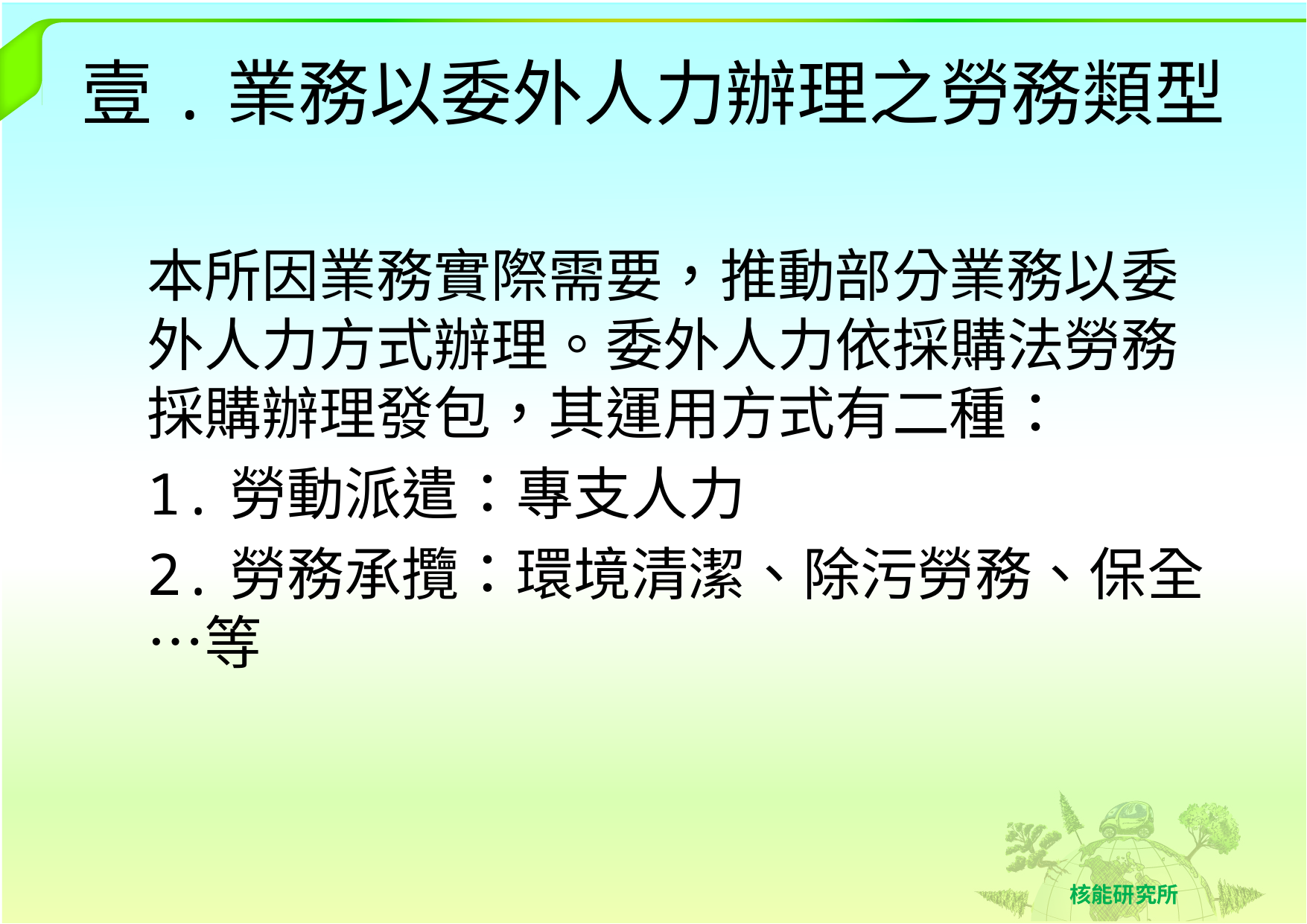

# 壹.業務以委外人力辦理之勞務類型
本所因業務實際需要，推動部分業務以委外人力方式辦理。委外人力依採購法勞務採購辦理發包，其運用方式有二種：
1.勞動派遣：專支人力
2.勞務承攬：環境清潔、除污勞務、保全…等